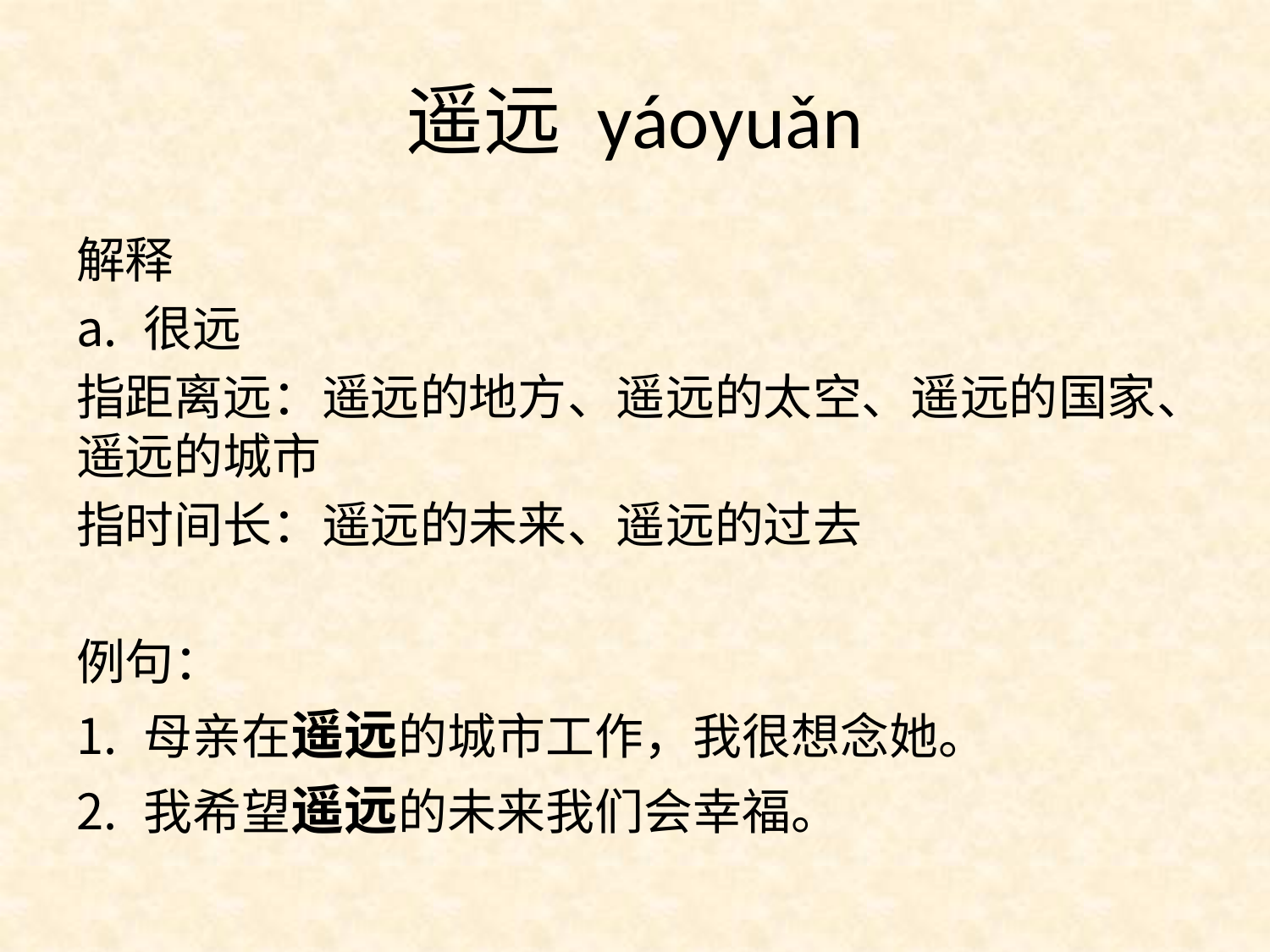

# 遥远 yáoyuǎn
解释
很远
指距离远：遥远的地方、遥远的太空、遥远的国家、遥远的城市
指时间长：遥远的未来、遥远的过去

例句：
母亲在遥远的城市工作，我很想念她。
我希望遥远的未来我们会幸福。